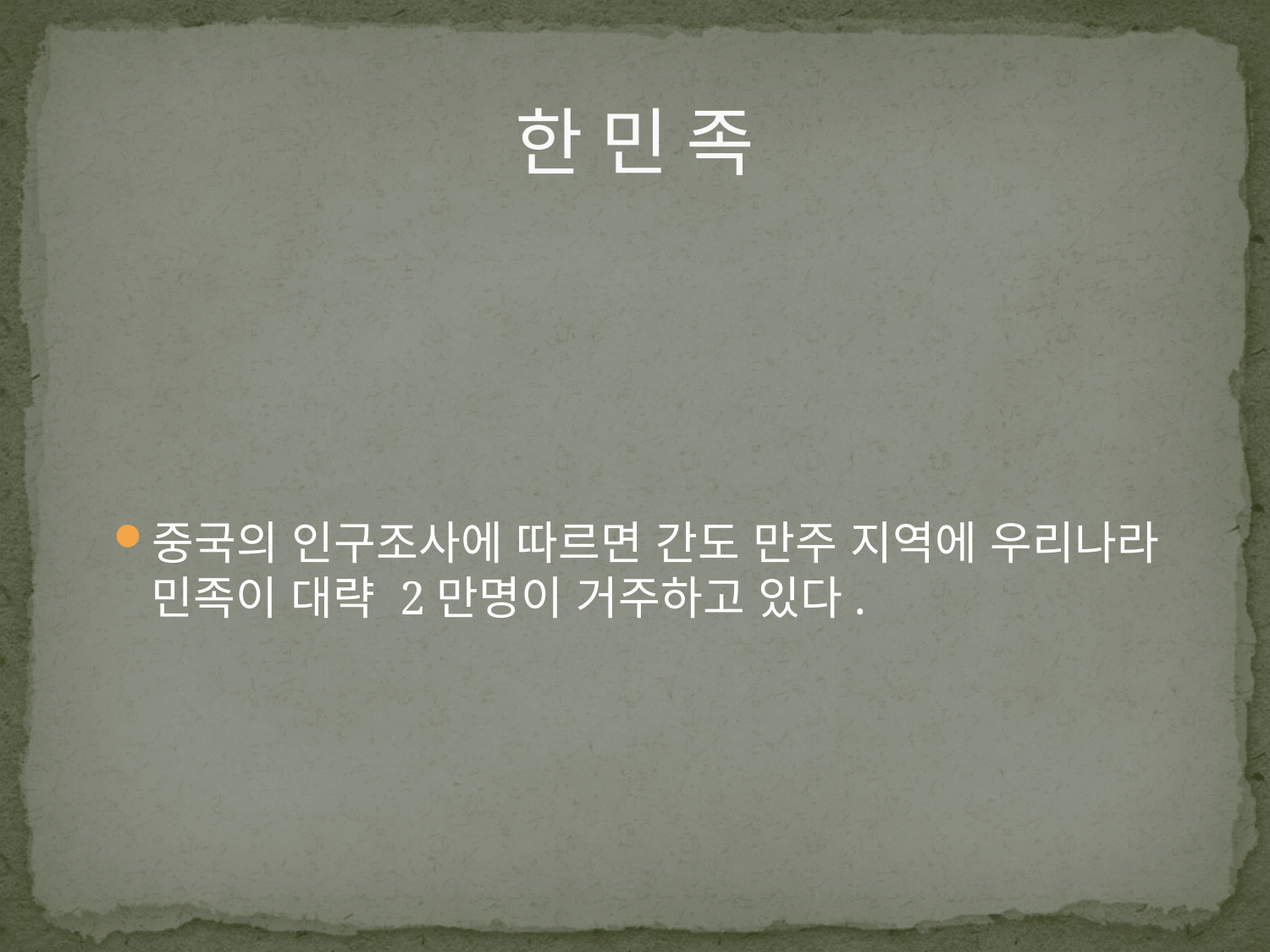

# 한 민 족
중국의 인구조사에 따르면 간도 만주 지역에 우리나라 민족이 대략 2만명이 거주하고 있다.